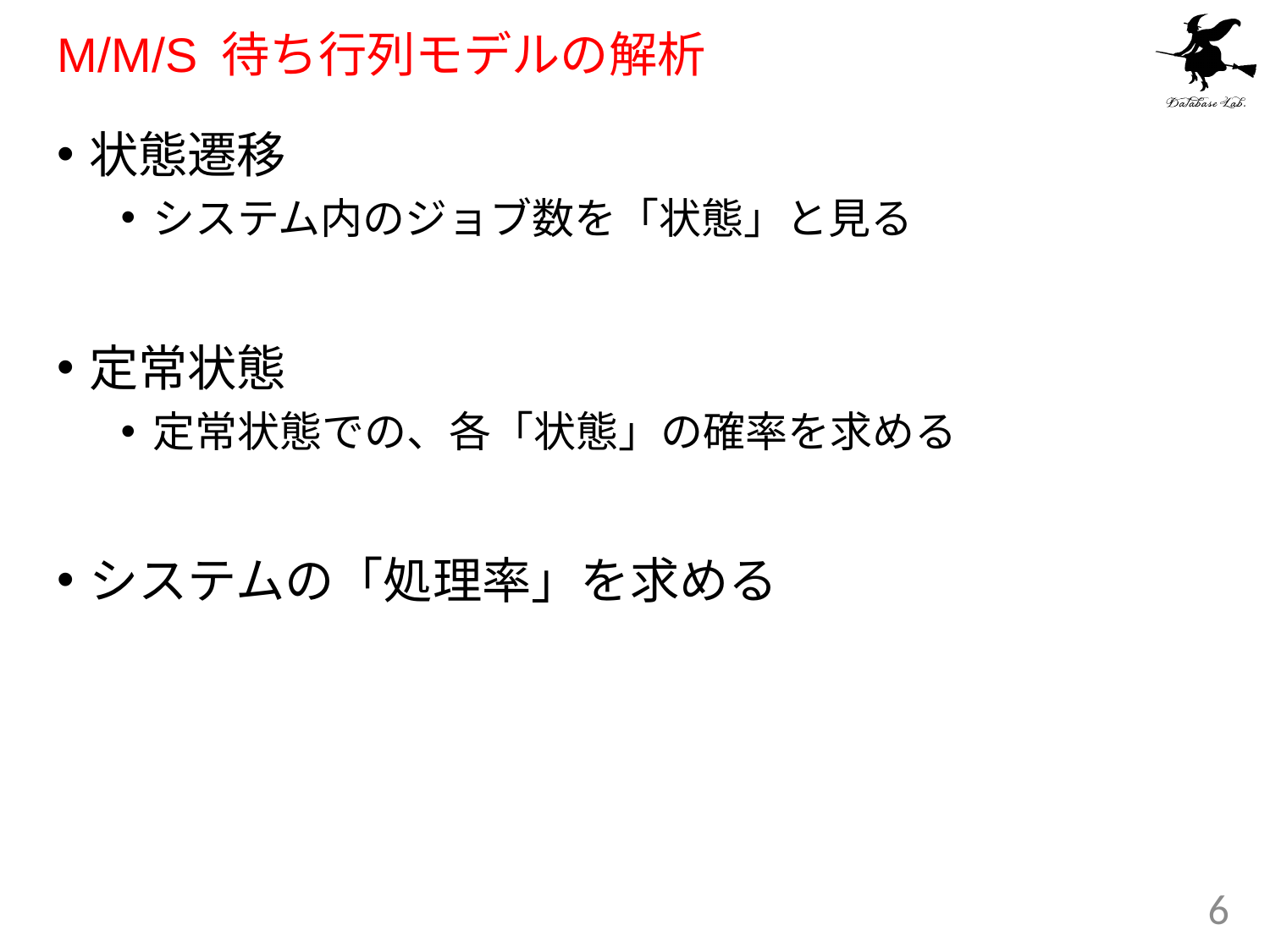

# M/M/S 待ち行列モデルの解析
状態遷移
システム内のジョブ数を「状態」と見る

定常状態
定常状態での、各「状態」の確率を求める

システムの「処理率」を求める
6